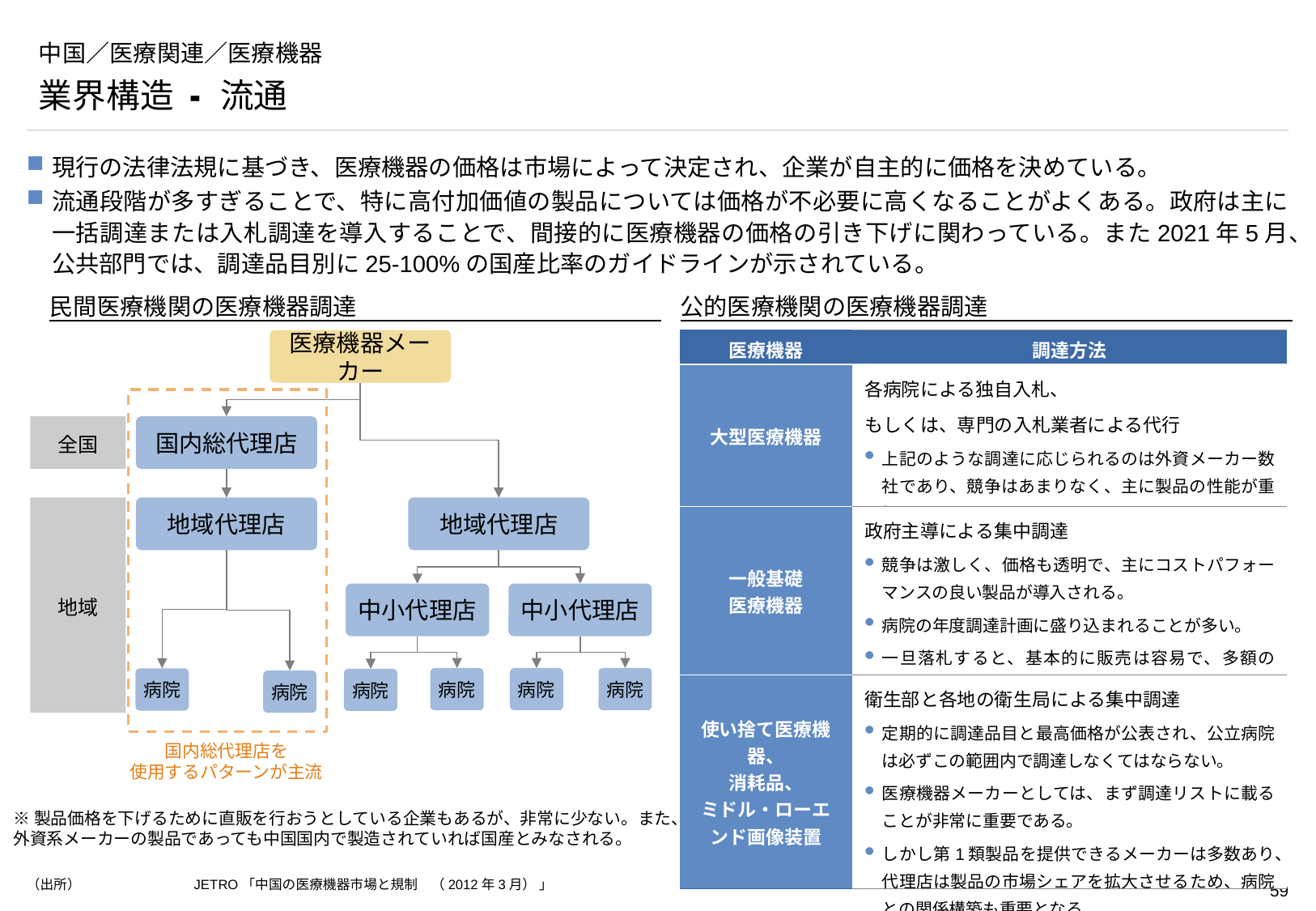

# 中国／医療関連／医療機器
業界構造 - 流通
現行の法律法規に基づき、医療機器の価格は市場によって決定され、企業が自主的に価格を決めている。
流通段階が多すぎることで、特に高付加価値の製品については価格が不必要に高くなることがよくある。政府は主に一括調達または入札調達を導入することで、間接的に医療機器の価格の引き下げに関わっている。また2021年5月、公共部門では、調達品目別に25-100%の国産比率のガイドラインが示されている。
民間医療機関の医療機器調達
公的医療機関の医療機器調達
医療機器メーカー
| 医療機器 | 調達方法 |
| --- | --- |
| 大型医療機器 | 各病院による独自入札、 もしくは、専門の入札業者による代行 上記のような調達に応じられるのは外資メーカー数社であり、競争はあまりなく、主に製品の性能が重視される。 |
| 一般基礎 医療機器 | 政府主導による集中調達 競争は激しく、価格も透明で、主にコストパフォーマンスの良い製品が導入される。 病院の年度調達計画に盛り込まれることが多い。 一旦落札すると、基本的に販売は容易で、多額のマーケティング費用もかからない。 |
| 使い捨て医療機器、 消耗品、 ミドル・ローエンド画像装置 | 衛生部と各地の衛生局による集中調達 定期的に調達品目と最高価格が公表され、公立病院は必ずこの範囲内で調達しなくてはならない。 医療機器メーカーとしては、まず調達リストに載ることが非常に重要である。 しかし第1類製品を提供できるメーカーは多数あり、代理店は製品の市場シェアを拡大させるため、病院との関係構築も重要となる。 |

全国
国内総代理店
地域
地域代理店
地域代理店
中小代理店
中小代理店
病院
病院
病院
病院
病院
病院
国内総代理店を
使用するパターンが主流
※製品価格を下げるために直販を行おうとしている企業もあるが、非常に少ない。また、
外資系メーカーの製品であっても中国国内で製造されていれば国産とみなされる。
（出所）	JETRO「中国の医療機器市場と規制　（2012年3月） 」